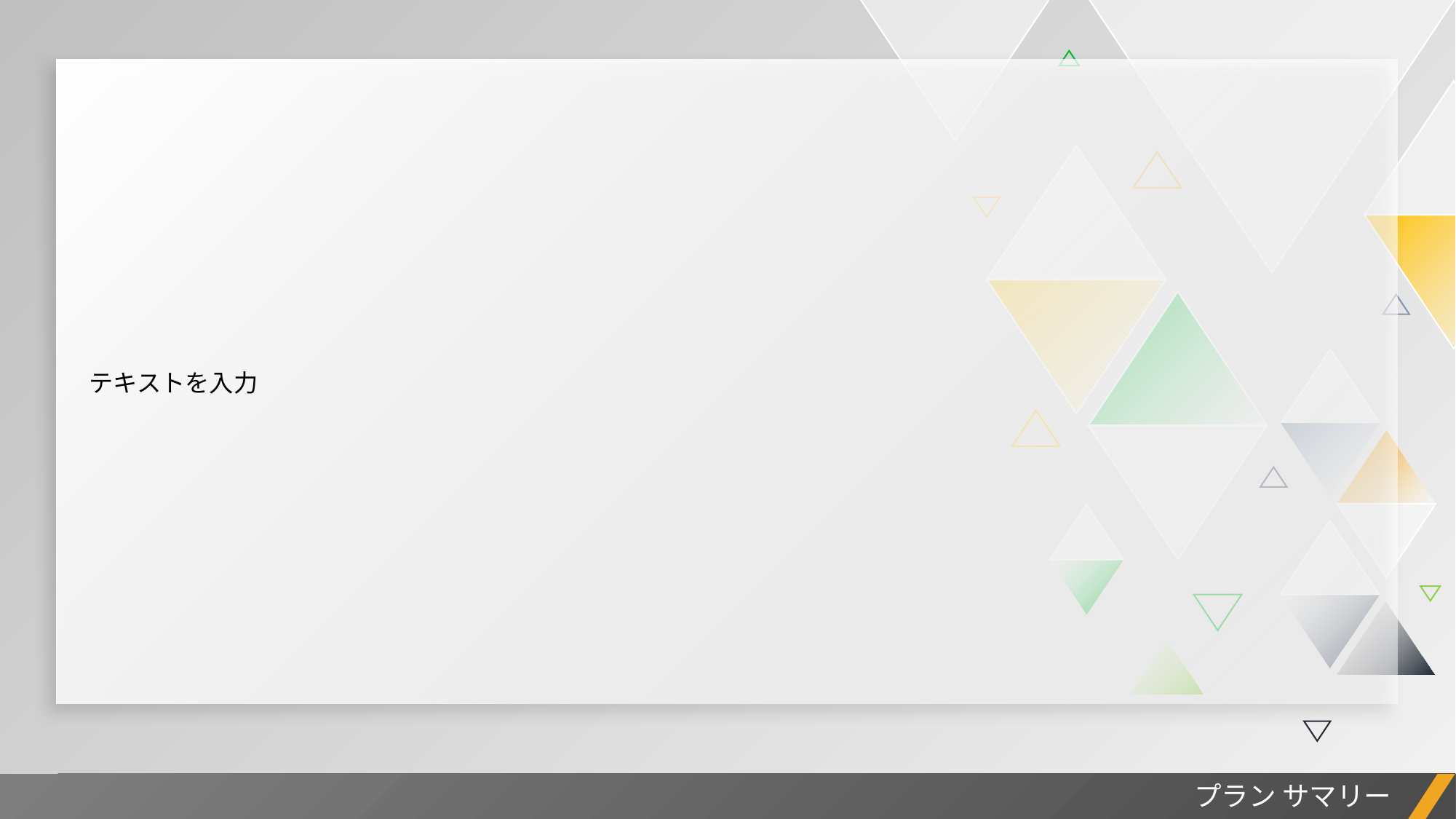

| テキストを入力 |
| --- |
プロジェクト レポート
プラン サマリー